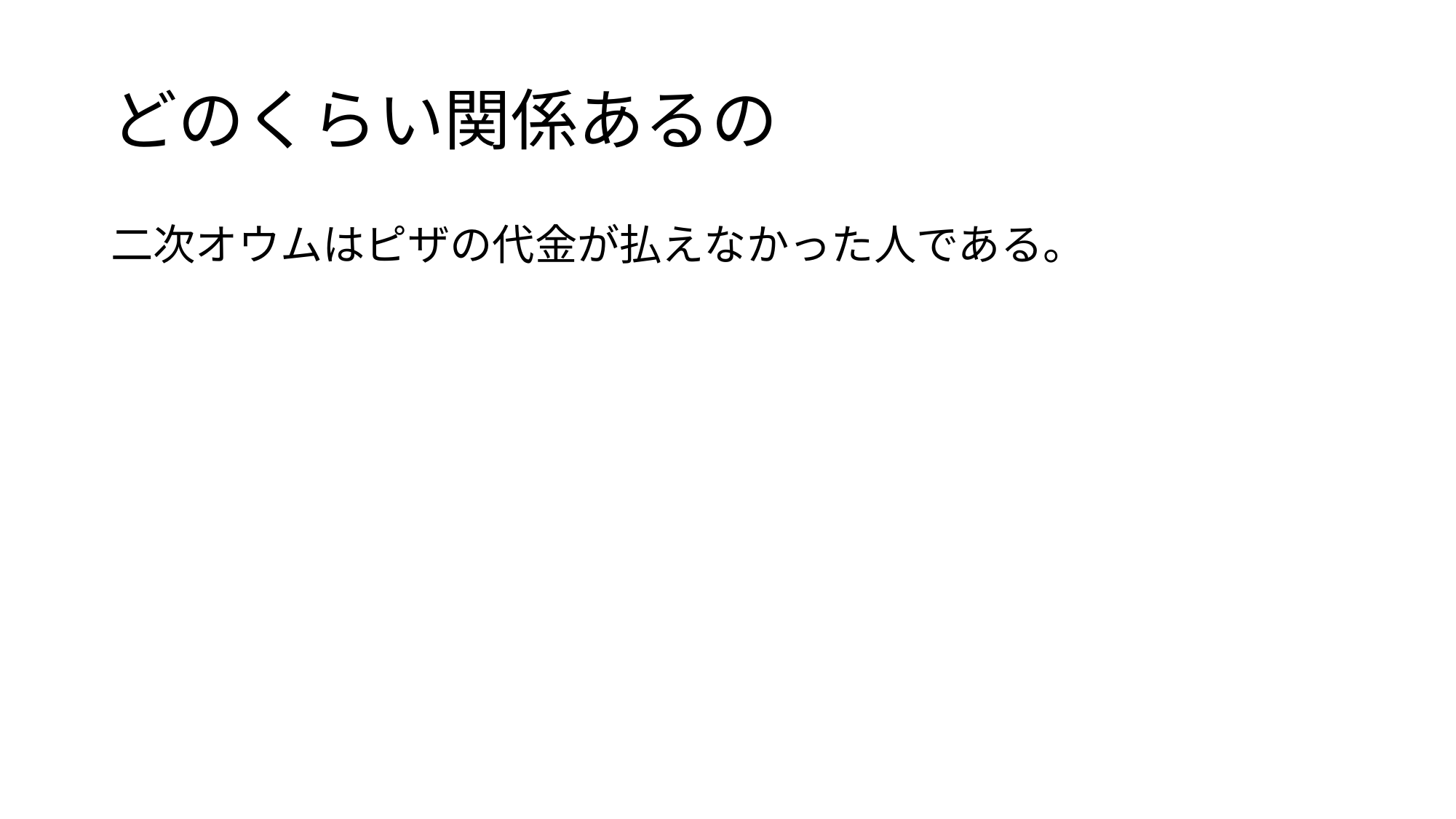

# どのくらい関係あるの
二次オウムはピザの代金が払えなかった人である。